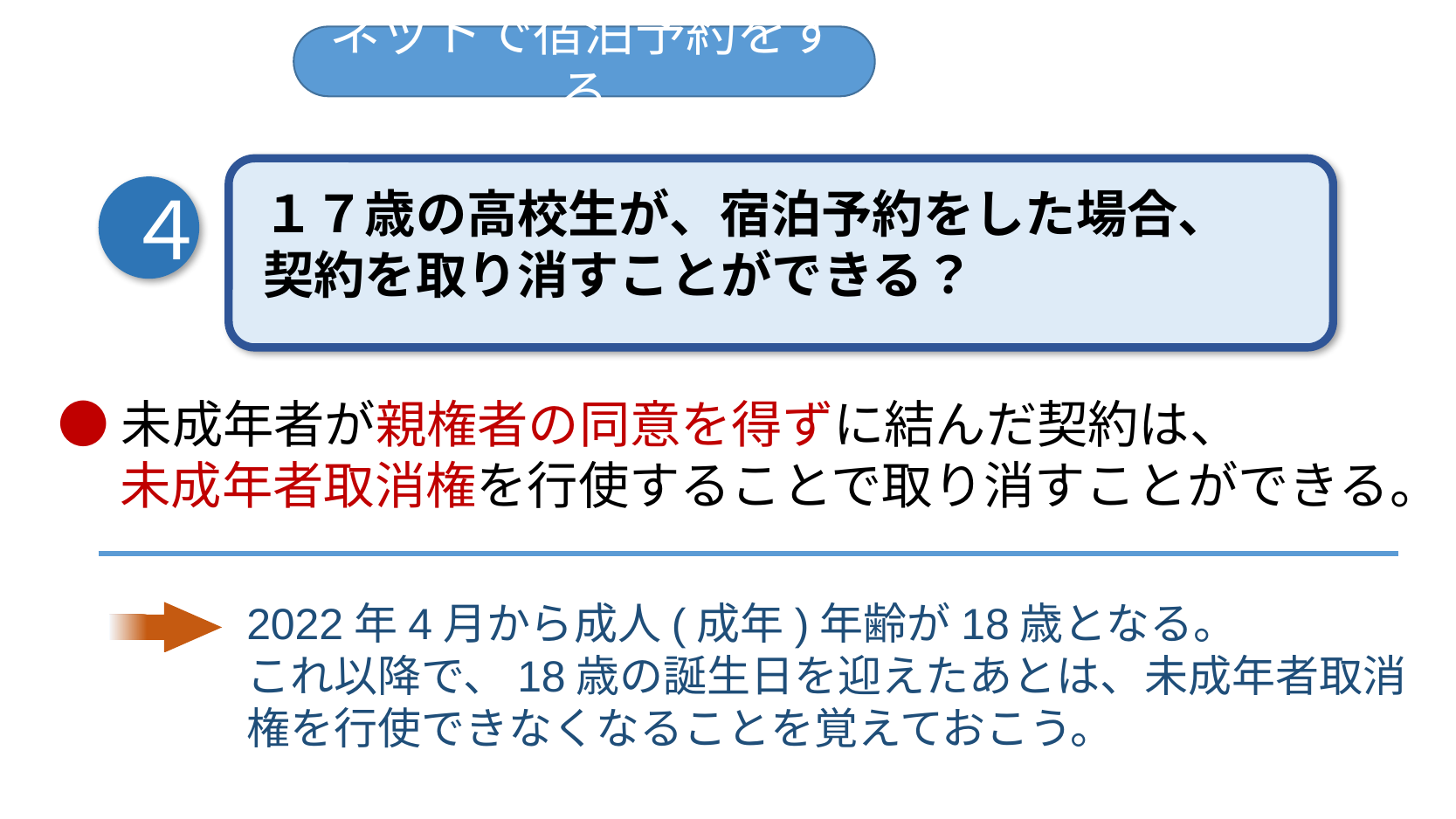

ネットで宿泊予約をする

１７歳の高校生が、宿泊予約をした場合、
契約を取り消すことができる？
４
●未成年者が親権者の同意を得ずに結んだ契約は、
　 未成年者取消権を行使することで取り消すことができる。
2022年4月から成人(成年)年齢が18歳となる。
これ以降で、18歳の誕生日を迎えたあとは、未成年者取消権を行使できなくなることを覚えておこう。